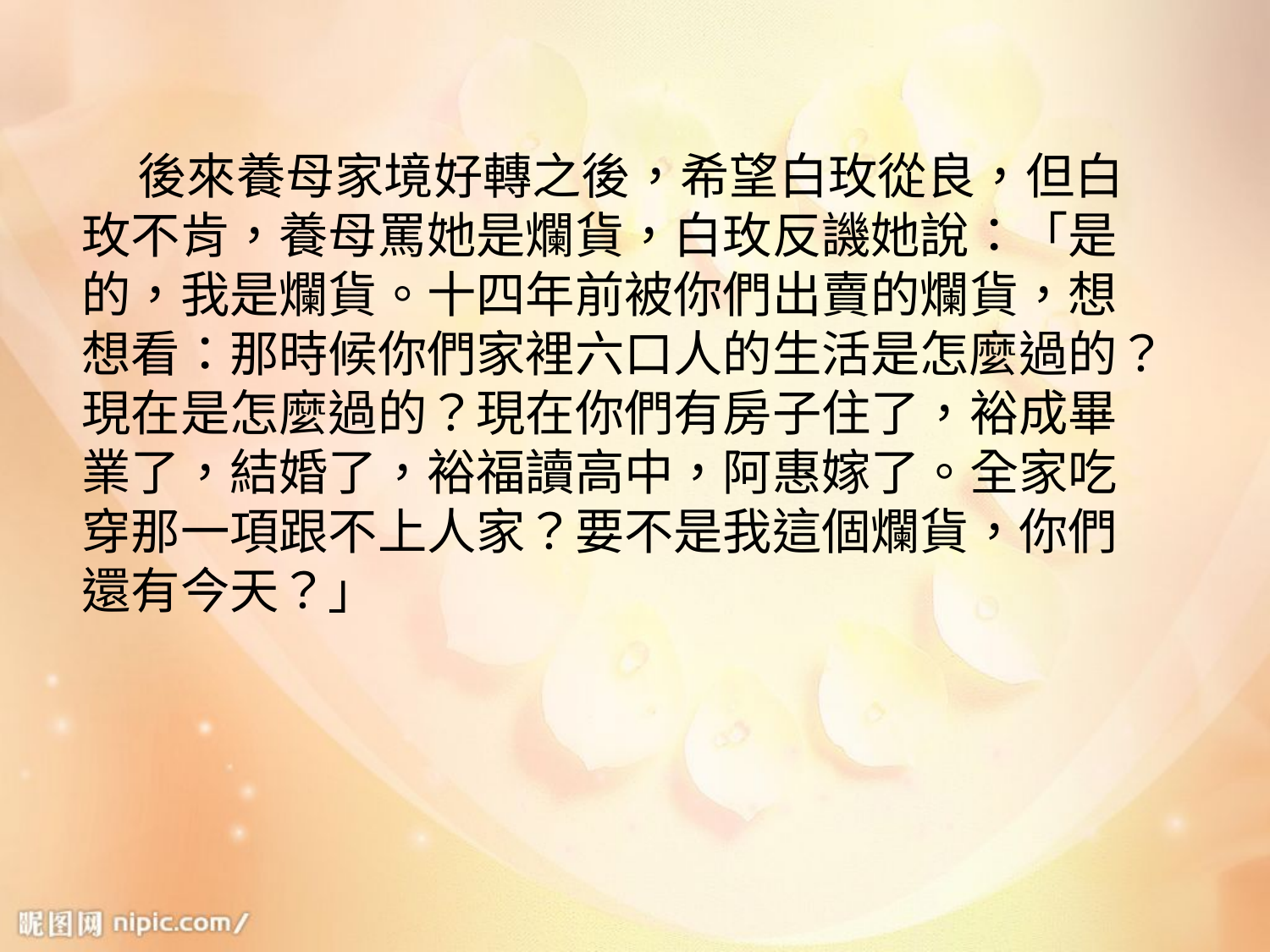

後來養母家境好轉之後，希望白玫從良，但白玫不肯，養母罵她是爛貨，白玫反譏她說：「是的，我是爛貨。十四年前被你們出賣的爛貨，想想看：那時候你們家裡六口人的生活是怎麼過的？現在是怎麼過的？現在你們有房子住了，裕成畢業了，結婚了，裕福讀高中，阿惠嫁了。全家吃穿那一項跟不上人家？要不是我這個爛貨，你們還有今天？」